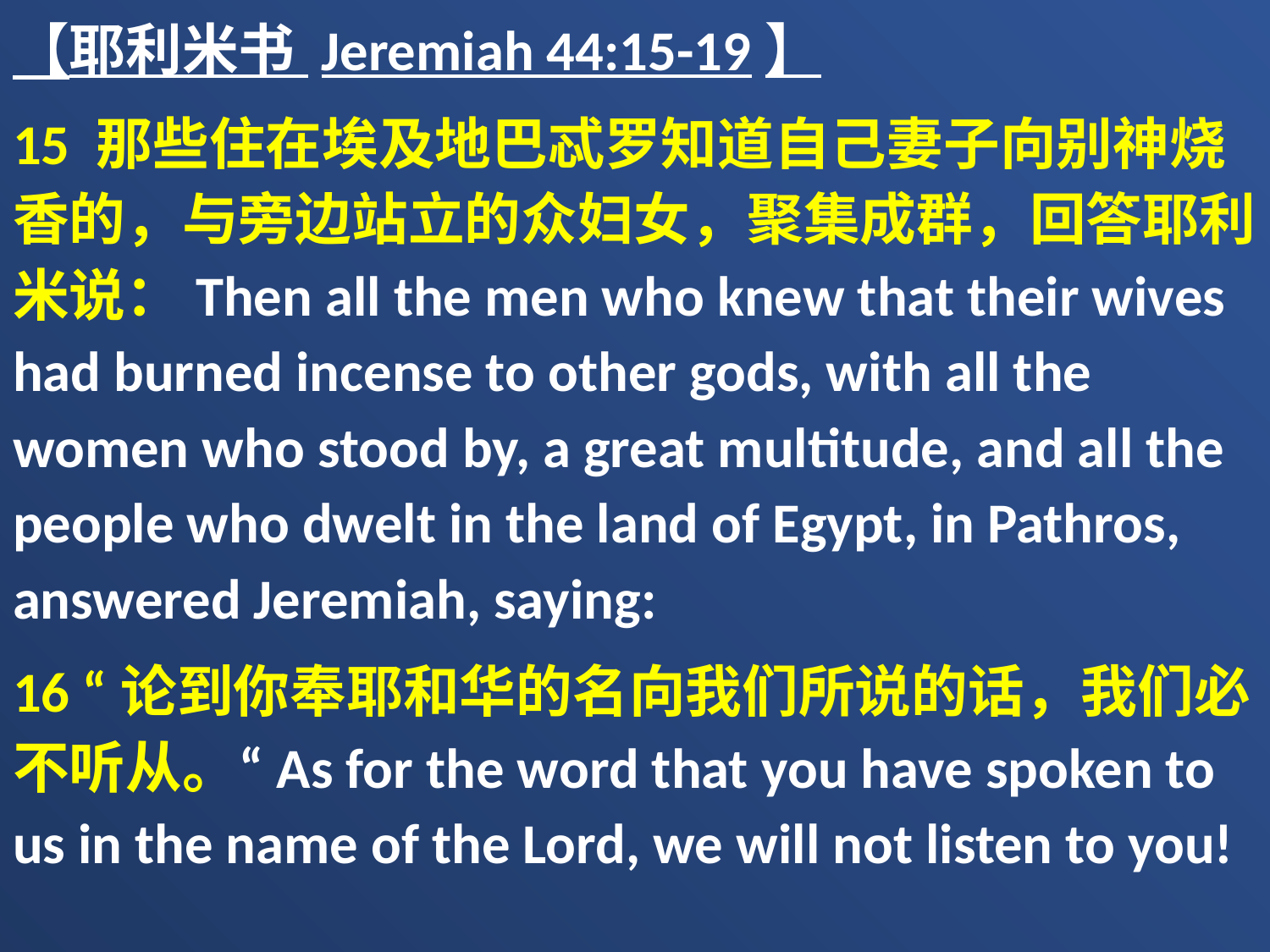

【耶利米书 Jeremiah 44:15-19】
15 那些住在埃及地巴忒罗知道自己妻子向别神烧香的，与旁边站立的众妇女，聚集成群，回答耶利米说：Then all the men who knew that their wives had burned incense to other gods, with all the women who stood by, a great multitude, and all the people who dwelt in the land of Egypt, in Pathros, answered Jeremiah, saying:
16 “论到你奉耶和华的名向我们所说的话，我们必不听从。“As for the word that you have spoken to us in the name of the Lord, we will not listen to you!